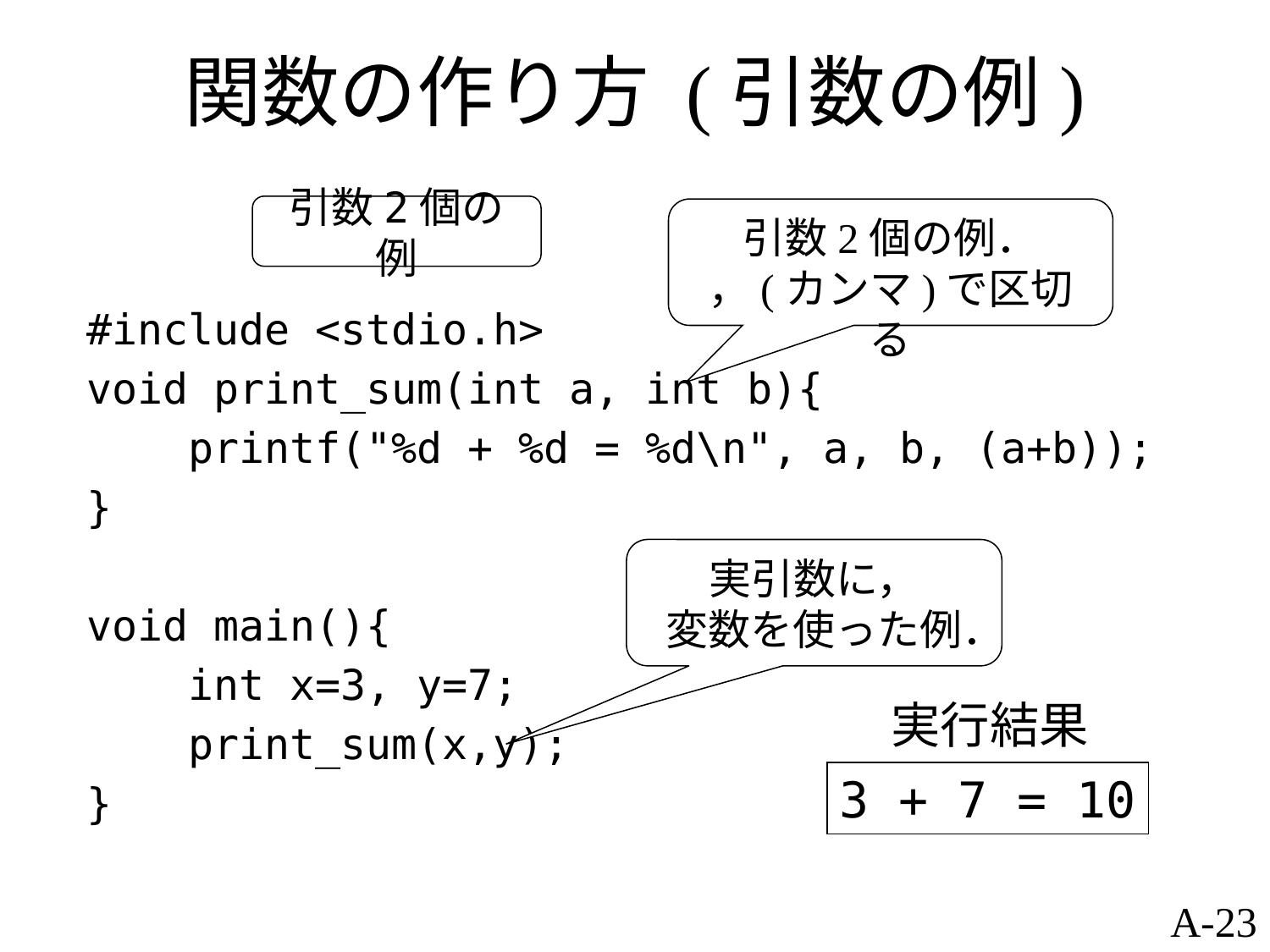

# 関数の作り方 (引数の例)
引数2個の例
引数2個の例．
，(カンマ)で区切る
#include <stdio.h>
void print_sum(int a, int b){
    printf("%d + %d = %d\n", a, b, (a+b));
}

void main(){
    int x=3, y=7;
    print_sum(x,y);
}
実引数に，
変数を使った例．
実行結果
3 + 7 = 10
A-23